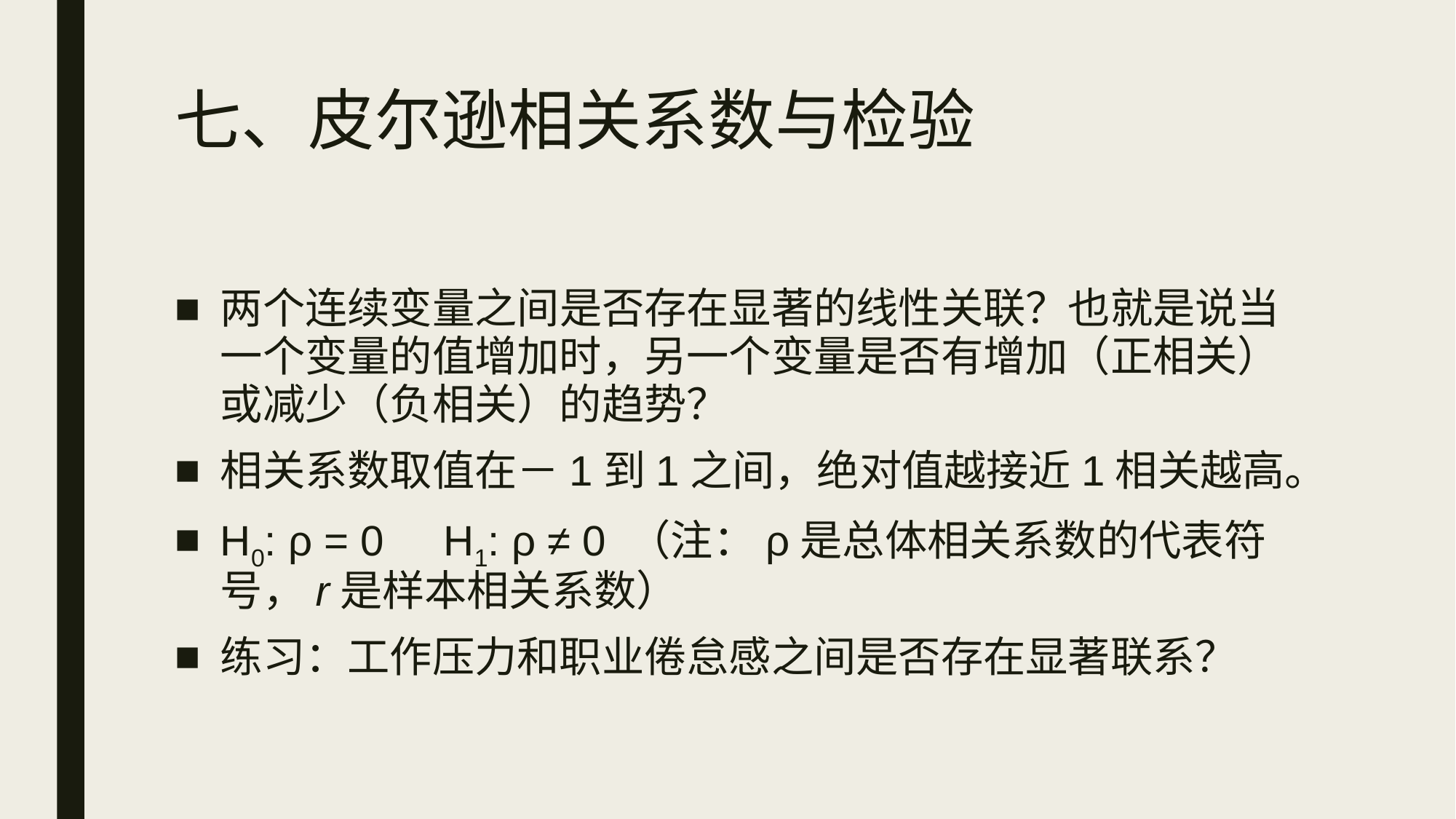

# 七、皮尔逊相关系数与检验
两个连续变量之间是否存在显著的线性关联？也就是说当一个变量的值增加时，另一个变量是否有增加（正相关）或减少（负相关）的趋势？
相关系数取值在－1到1之间，绝对值越接近1相关越高。
H0: ρ = 0     H1: ρ ≠ 0 （注：ρ是总体相关系数的代表符号，r是样本相关系数）
练习：工作压力和职业倦怠感之间是否存在显著联系？